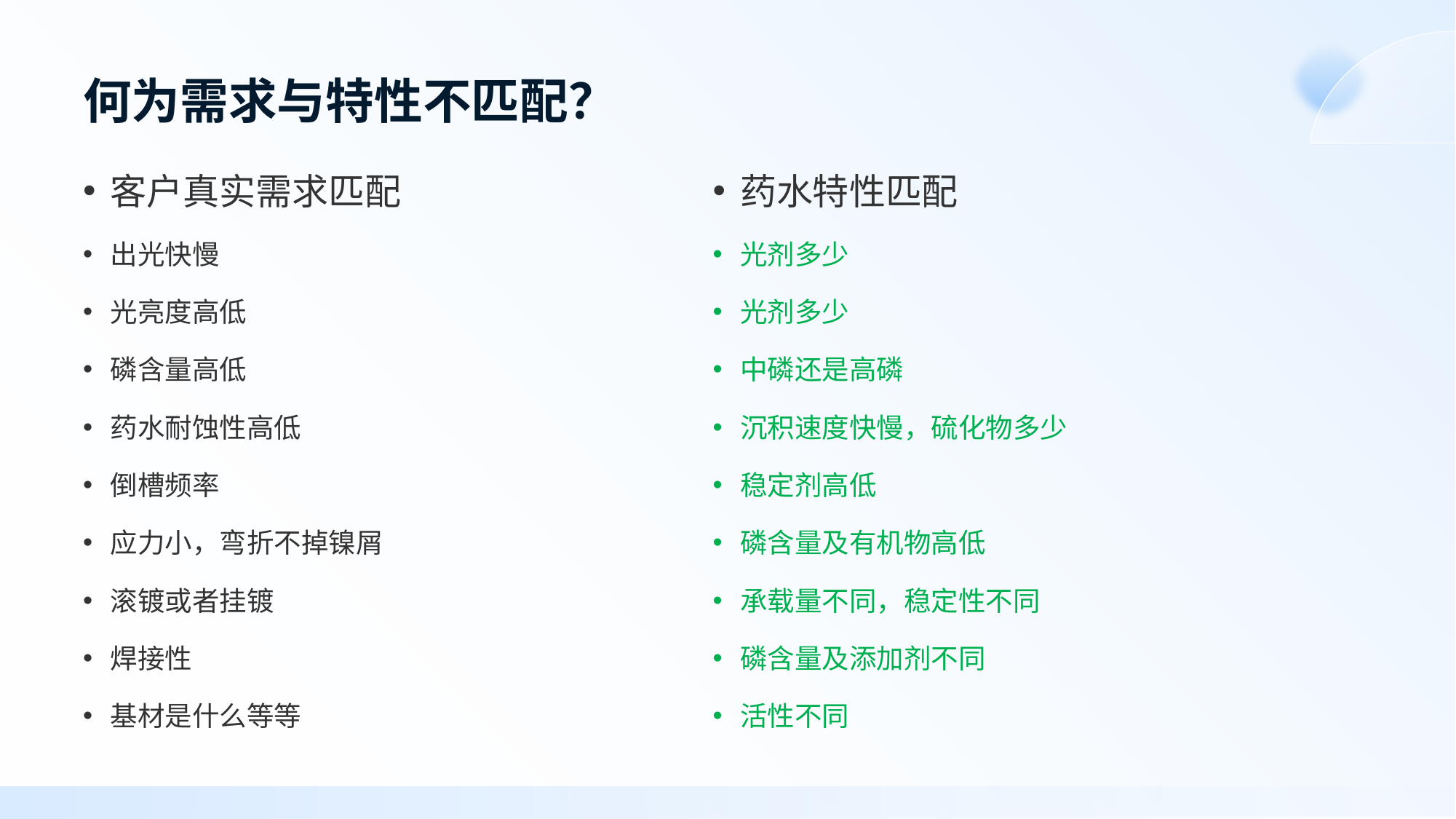

# 何为需求与特性不匹配？
客户真实需求匹配
出光快慢
光亮度高低
磷含量高低
药水耐蚀性高低
倒槽频率
应力小，弯折不掉镍屑
滚镀或者挂镀
焊接性
基材是什么等等

药水特性匹配
光剂多少
光剂多少
中磷还是高磷
沉积速度快慢，硫化物多少
稳定剂高低
磷含量及有机物高低
承载量不同，稳定性不同
磷含量及添加剂不同
活性不同